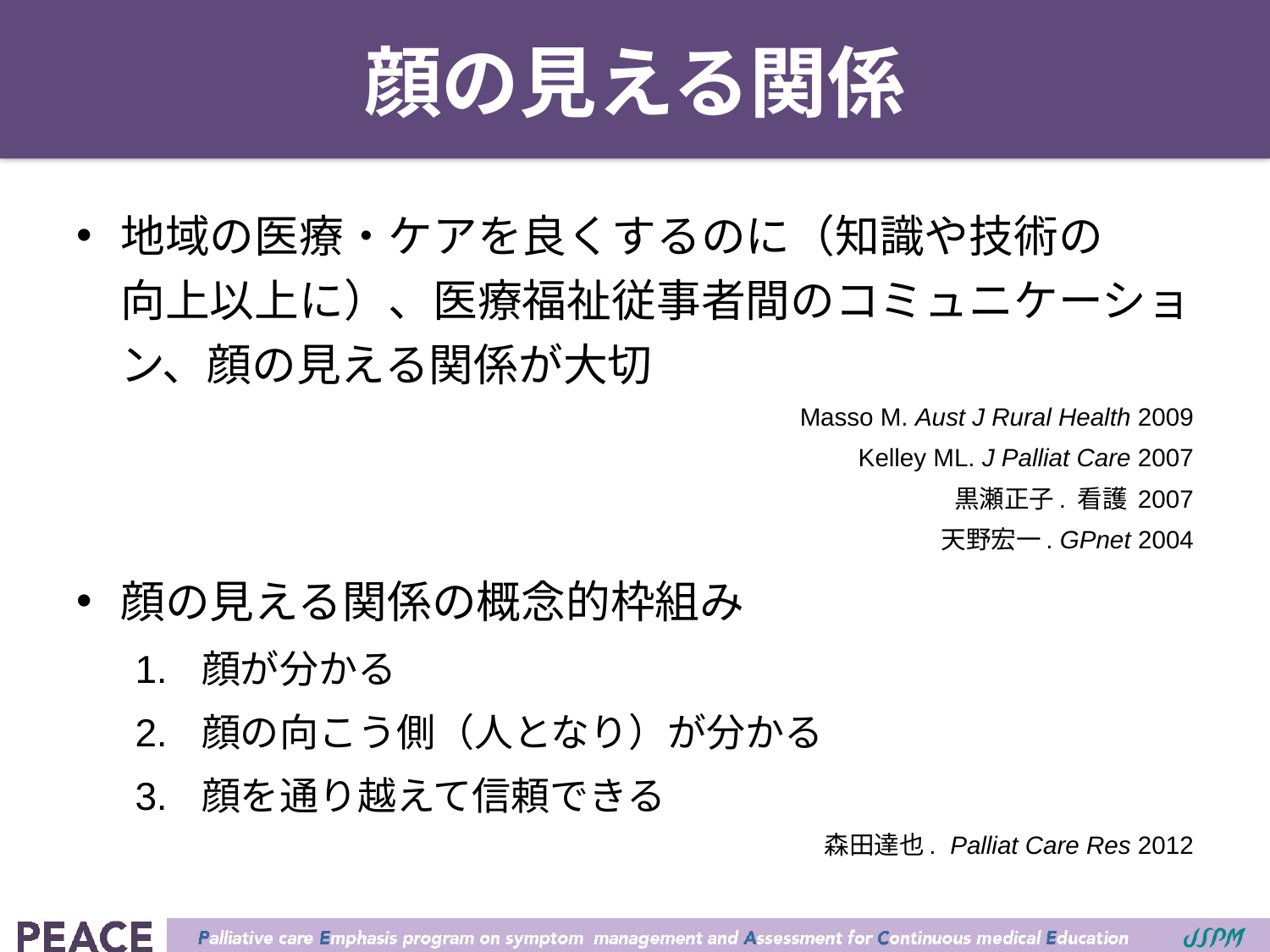

# 顔の見える関係
地域の医療・ケアを良くするのに（知識や技術の
向上以上に）、医療福祉従事者間のコミュニケーション、顔の見える関係が大切
Masso M. Aust J Rural Health 2009
Kelley ML. J Palliat Care 2007
黒瀬正子. 看護 2007
天野宏一. GPnet 2004
顔の見える関係の概念的枠組み
顔が分かる
顔の向こう側（人となり）が分かる
顔を通り越えて信頼できる
森田達也.  Palliat Care Res 2012